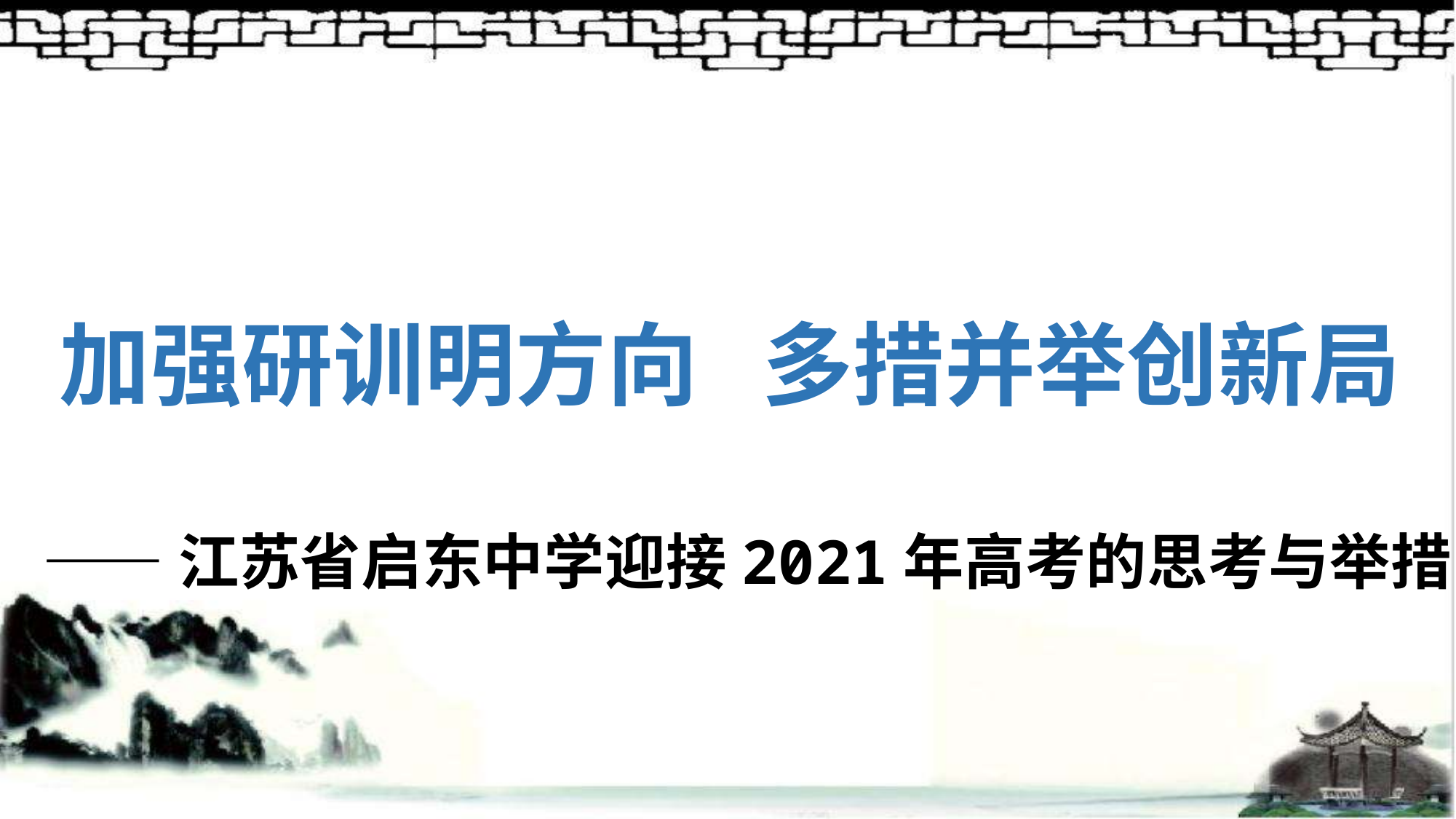

加强研训明方向   多措并举创新局

——江苏省启东中学迎接2021年高考的思考与举措